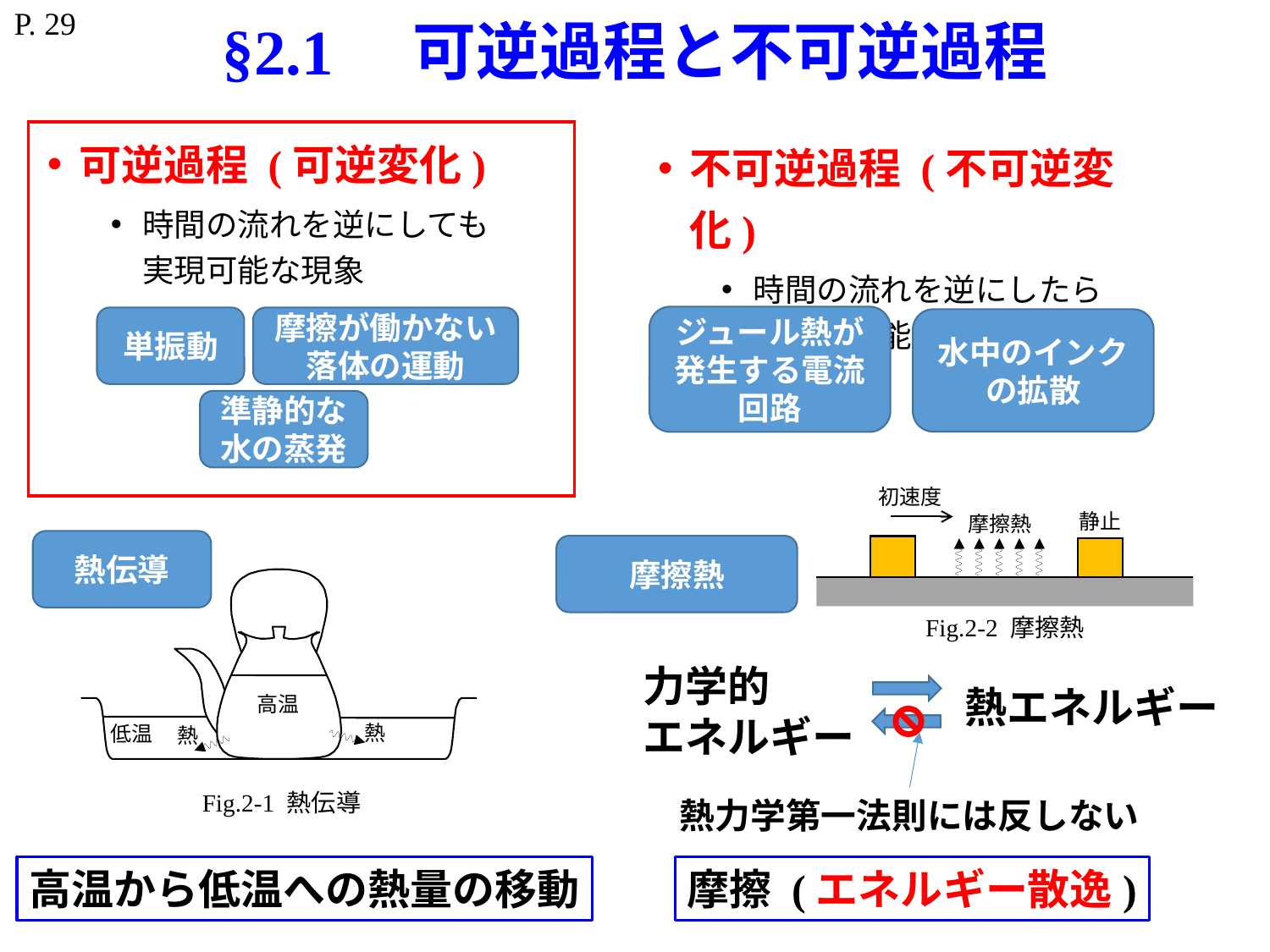

P. 29
# §2.1　可逆過程と不可逆過程

可逆過程 (可逆変化)
時間の流れを逆にしても
実現可能な現象

不可逆過程 (不可逆変化)
時間の流れを逆にしたら
実現不可能な現象
ジュール熱が発生する電流回路
単振動
摩擦が働かない落体の運動
水中のインクの拡散
準静的な水の蒸発
初速度
静止
摩擦熱

Fig.2-2 摩擦熱
熱伝導
摩擦熱

高温

熱
低温
熱

Fig.2-1 熱伝導

力学的
エネルギー
熱エネルギー

熱力学第一法則には反しない
高温から低温への熱量の移動
摩擦 (エネルギー散逸)